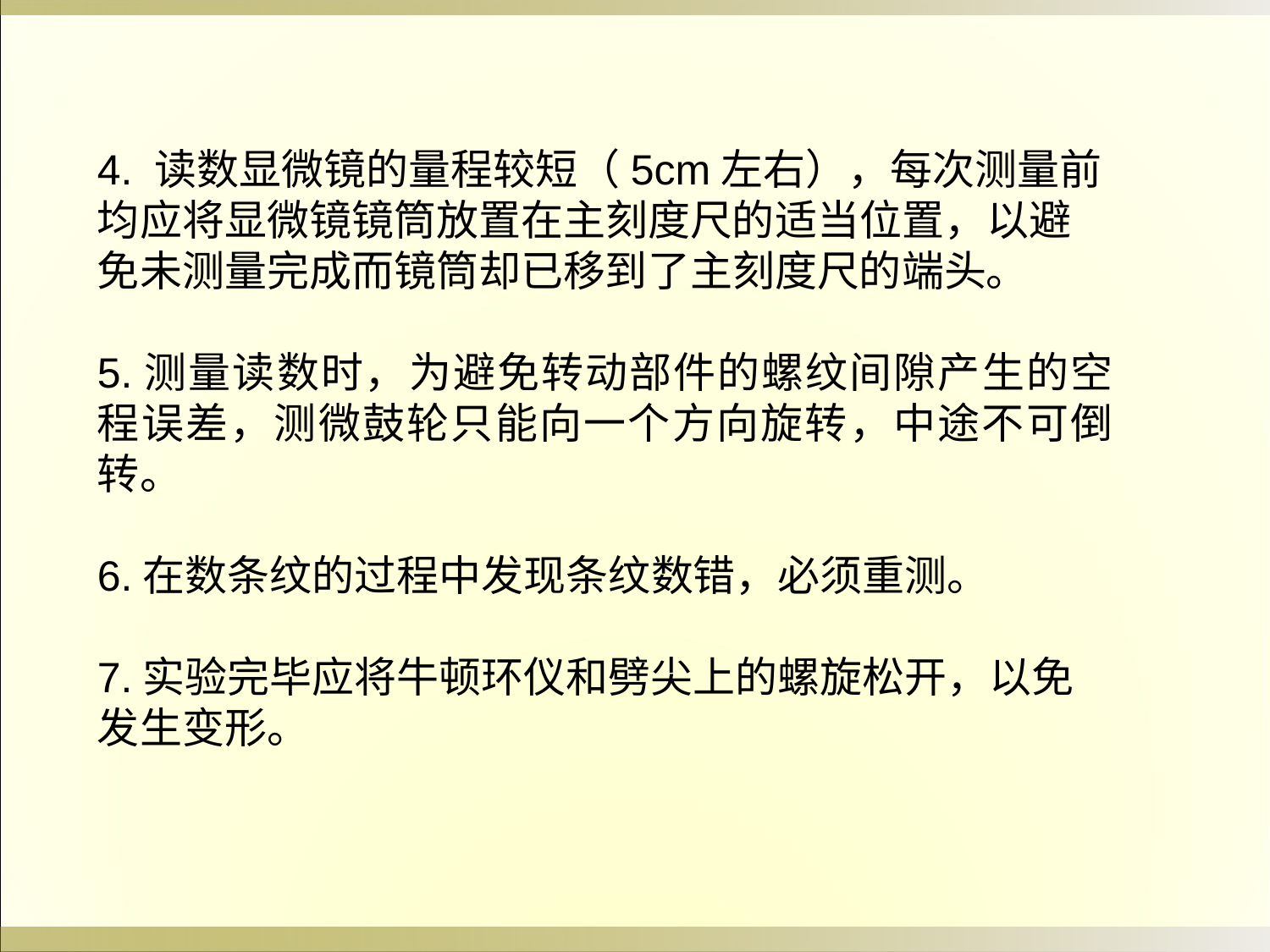

4. 读数显微镜的量程较短（5cm左右），每次测量前均应将显微镜镜筒放置在主刻度尺的适当位置，以避免未测量完成而镜筒却已移到了主刻度尺的端头。

5.测量读数时，为避免转动部件的螺纹间隙产生的空程误差，测微鼓轮只能向一个方向旋转，中途不可倒转。

6.在数条纹的过程中发现条纹数错，必须重测。

7.实验完毕应将牛顿环仪和劈尖上的螺旋松开，以免发生变形。